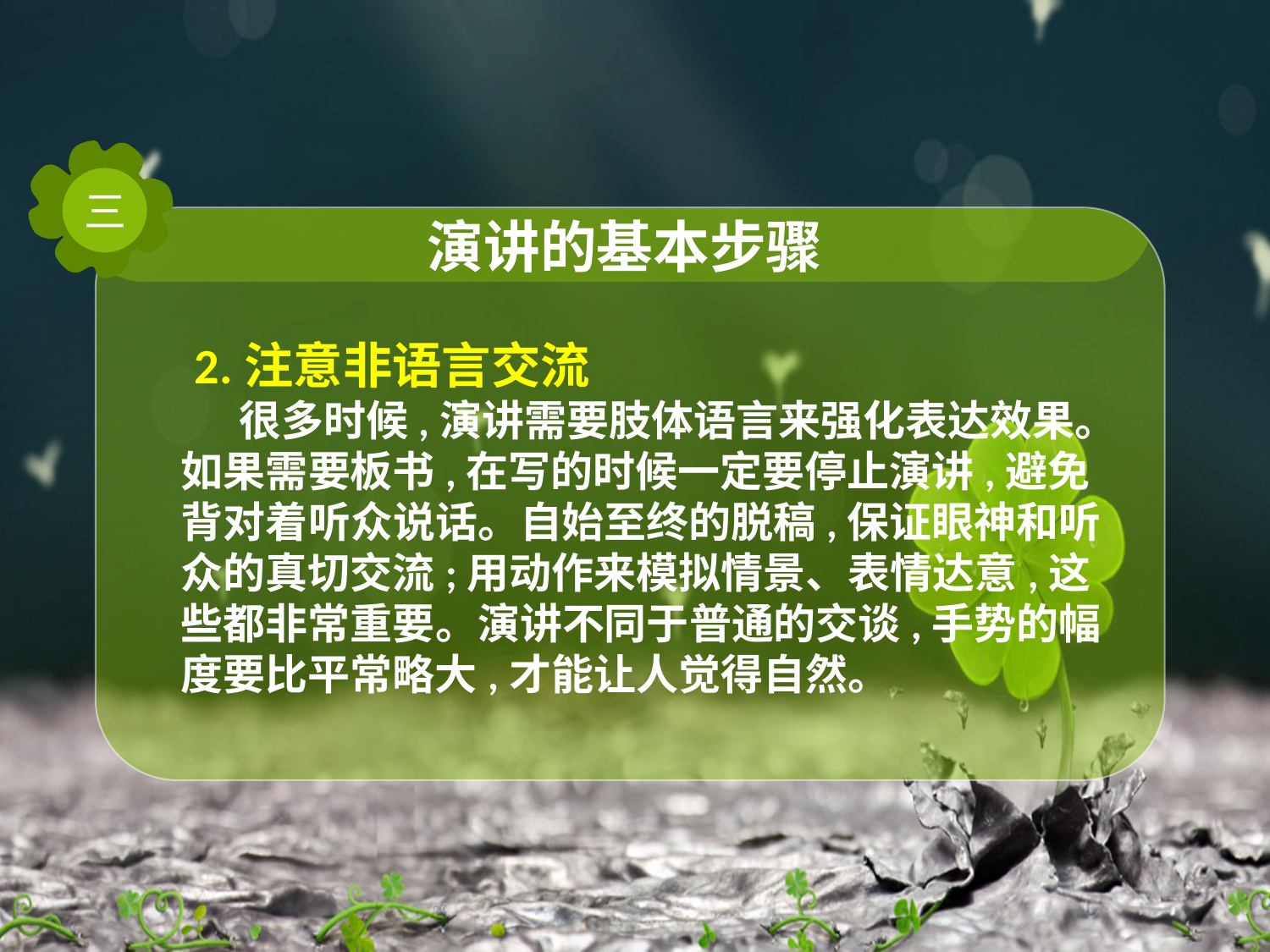

三

演讲的基本步骤
 2.注意非语言交流
     很多时候,演讲需要肢体语言来强化表达效果。如果需要板书,在写的时候一定要停止演讲,避免背对着听众说话。自始至终的脱稿,保证眼神和听众的真切交流;用动作来模拟情景、表情达意,这些都非常重要。演讲不同于普通的交谈,手势的幅度要比平常略大,才能让人觉得自然。